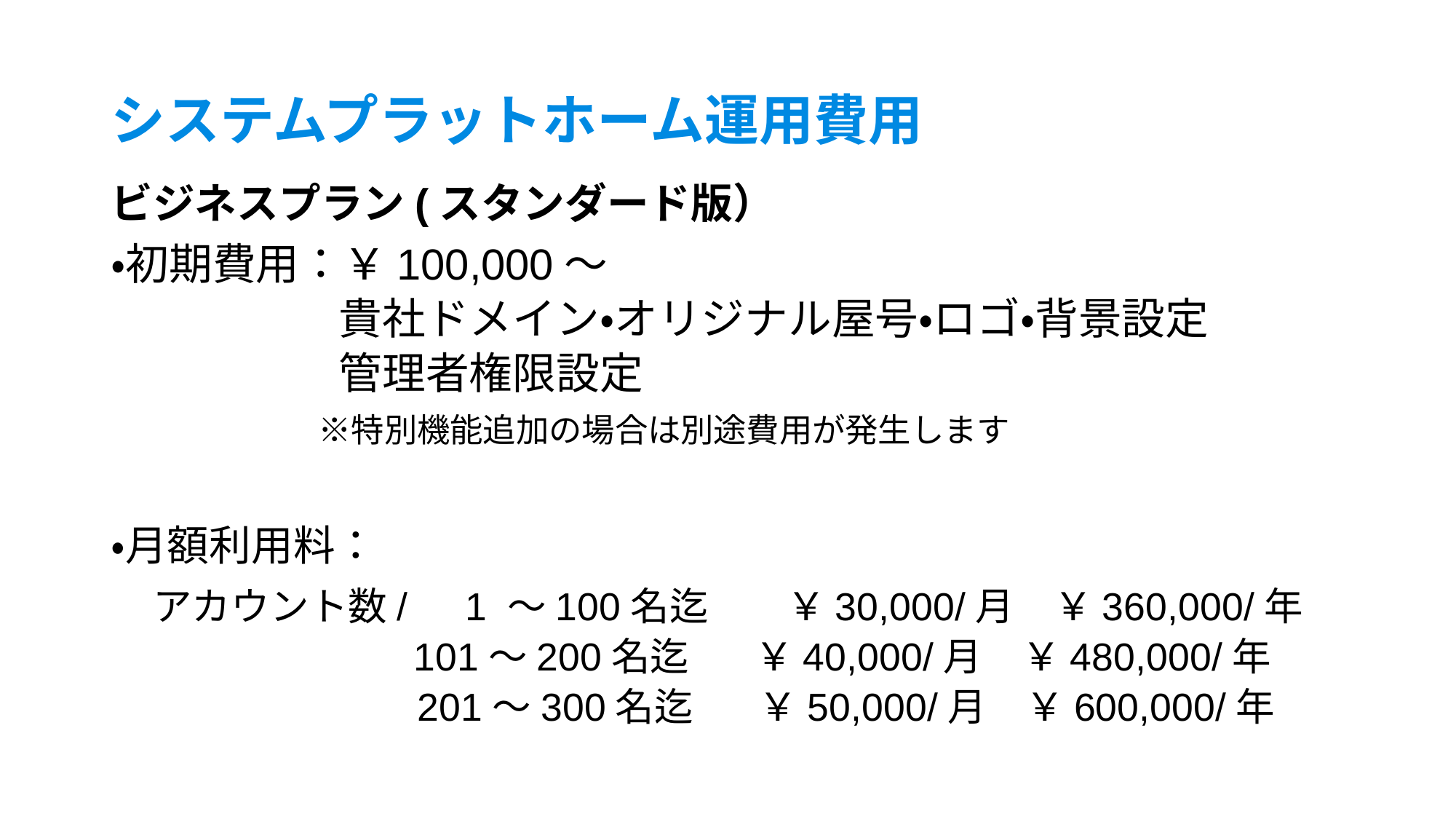

# システムプラットホーム運用費用
ビジネスプラン(スタンダード版）
・初期費用：￥100,000～
　　　　貴社ドメイン・オリジナル屋号・ロゴ・背景設定
　　　　管理者権限設定
　　　             　※特別機能追加の場合は別途費用が発生します

・月額利用料：
　アカウント数/　1 ～100名迄　　￥30,000/月　￥360,000/年
　　　　　 　  101～200名迄　   ￥40,000/月　￥480,000/年
　　　　　　 201～300名迄　   ￥50,000/月　￥600,000/年